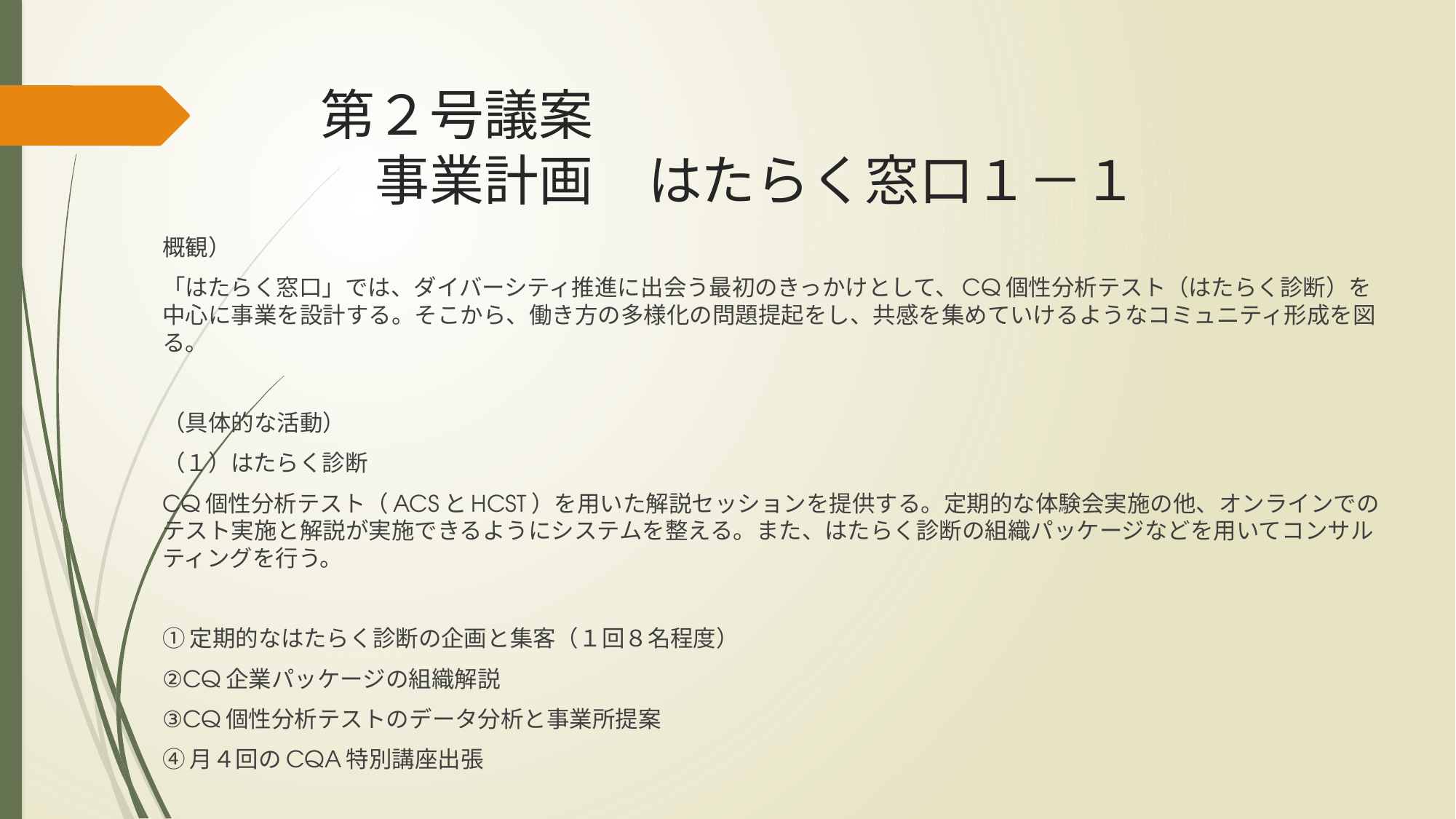

# 第２号議案 　事業計画　はたらく窓口１－１
概観）
「はたらく窓口」では、ダイバーシティ推進に出会う最初のきっかけとして、CQ個性分析テスト（はたらく診断）を中心に事業を設計する。そこから、働き方の多様化の問題提起をし、共感を集めていけるようなコミュニティ形成を図る。

（具体的な活動）
（１）はたらく診断
CQ個性分析テスト（ACSとHCST）を用いた解説セッションを提供する。定期的な体験会実施の他、オンラインでのテスト実施と解説が実施できるようにシステムを整える。また、はたらく診断の組織パッケージなどを用いてコンサルティングを行う。

①定期的なはたらく診断の企画と集客（１回８名程度）
②CQ企業パッケージの組織解説
③CQ個性分析テストのデータ分析と事業所提案
④月４回のCQA特別講座出張